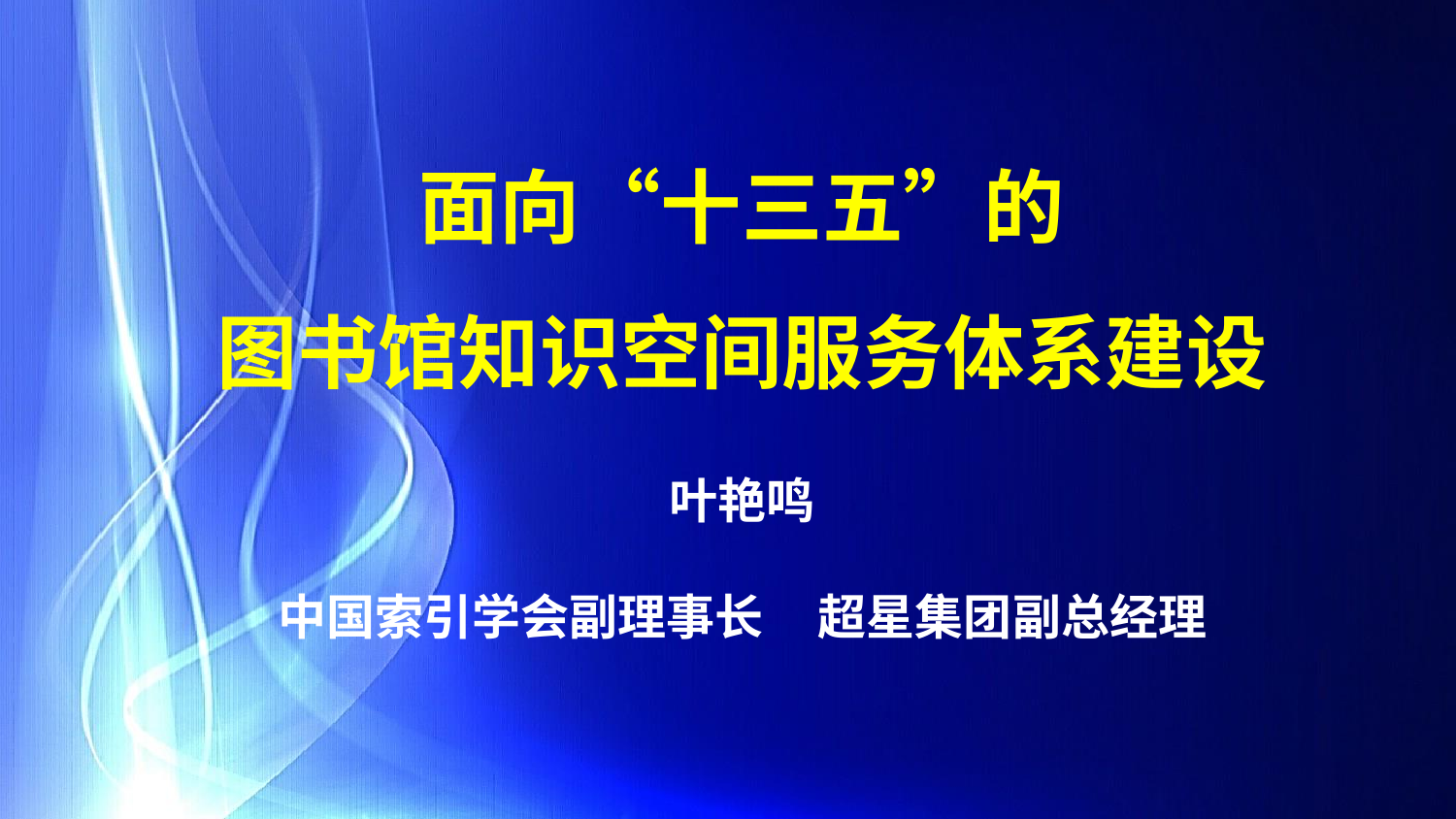

面向“十三五”的
图书馆知识空间服务体系建设
叶艳鸣

中国索引学会副理事长     超星集团副总经理